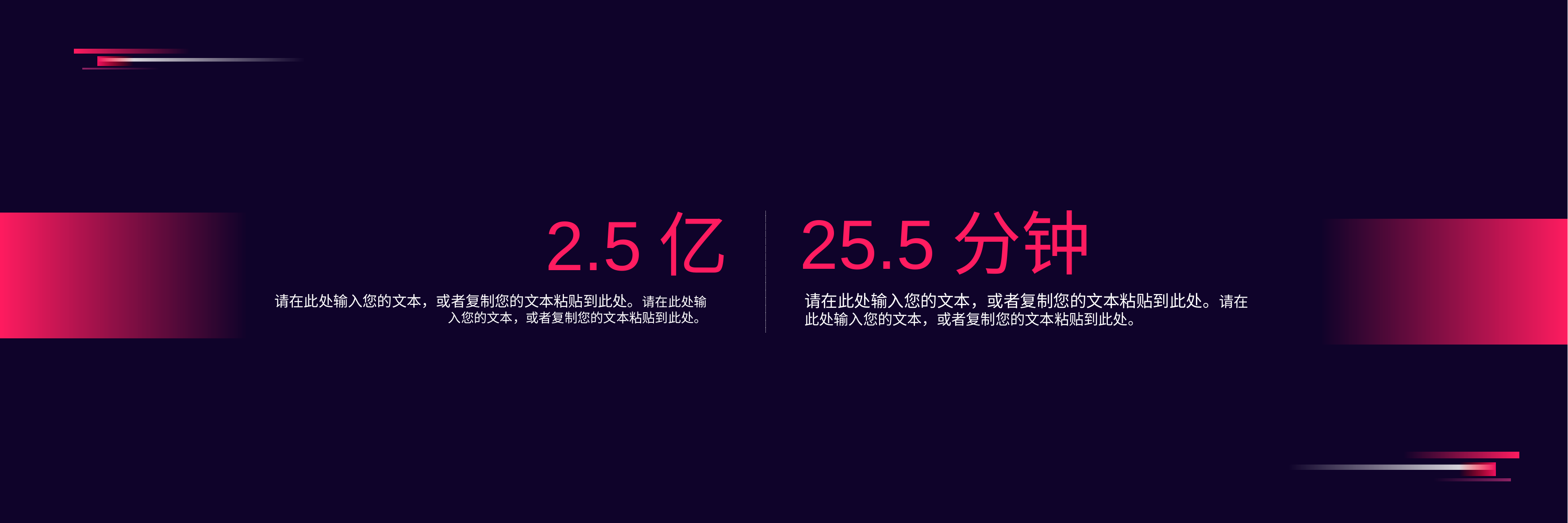

25.5分钟
2.5亿
请在此处输入您的文本，或者复制您的文本粘贴到此处。请在此处输入您的文本，或者复制您的文本粘贴到此处。
请在此处输入您的文本，或者复制您的文本粘贴到此处。请在此处输入您的文本，或者复制您的文本粘贴到此处。